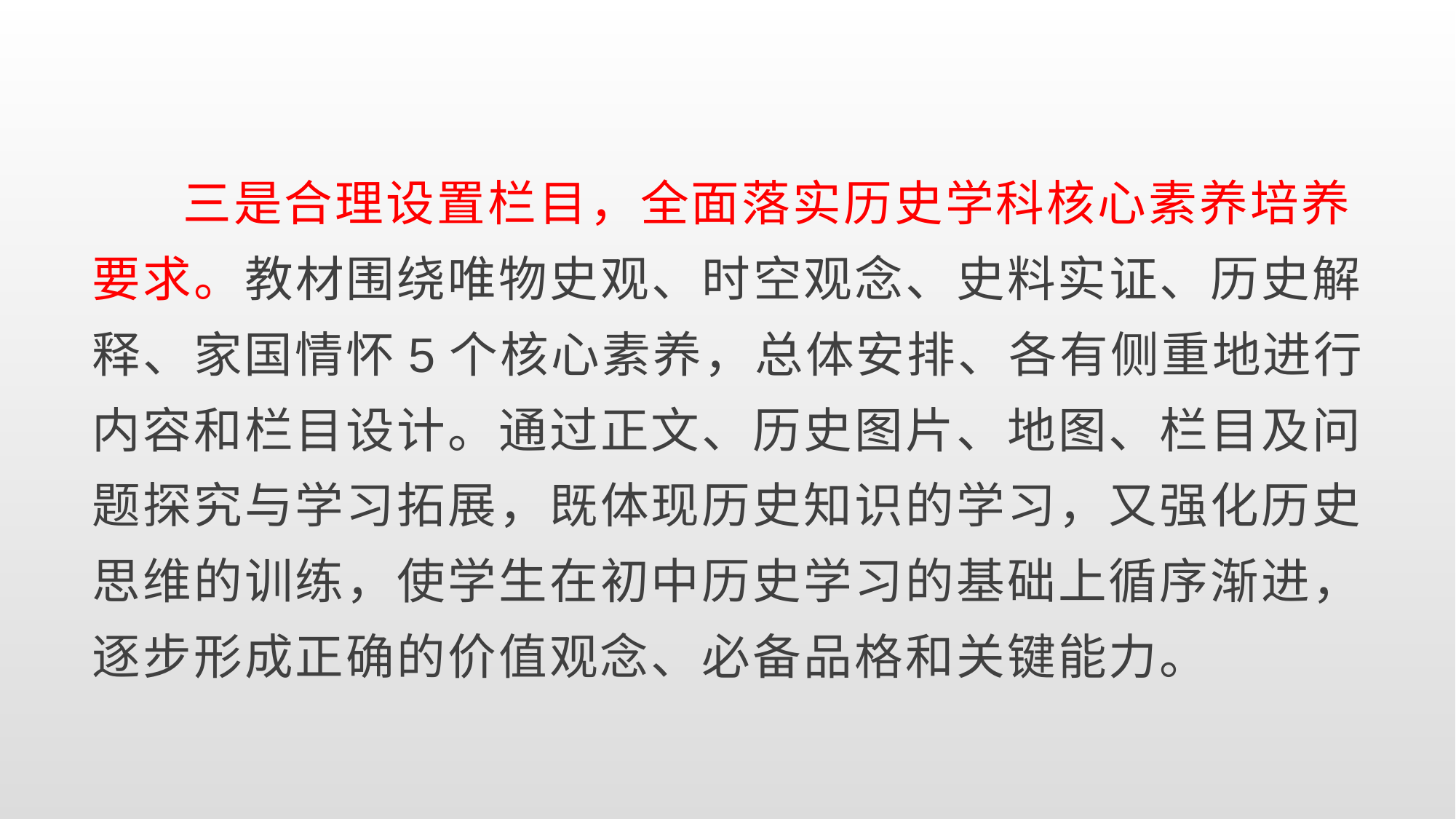

#
      三是合理设置栏目，全面落实历史学科核心素养培养要求。教材围绕唯物史观、时空观念、史料实证、历史解释、家国情怀5个核心素养，总体安排、各有侧重地进行内容和栏目设计。通过正文、历史图片、地图、栏目及问题探究与学习拓展，既体现历史知识的学习，又强化历史思维的训练，使学生在初中历史学习的基础上循序渐进，逐步形成正确的价值观念、必备品格和关键能力。